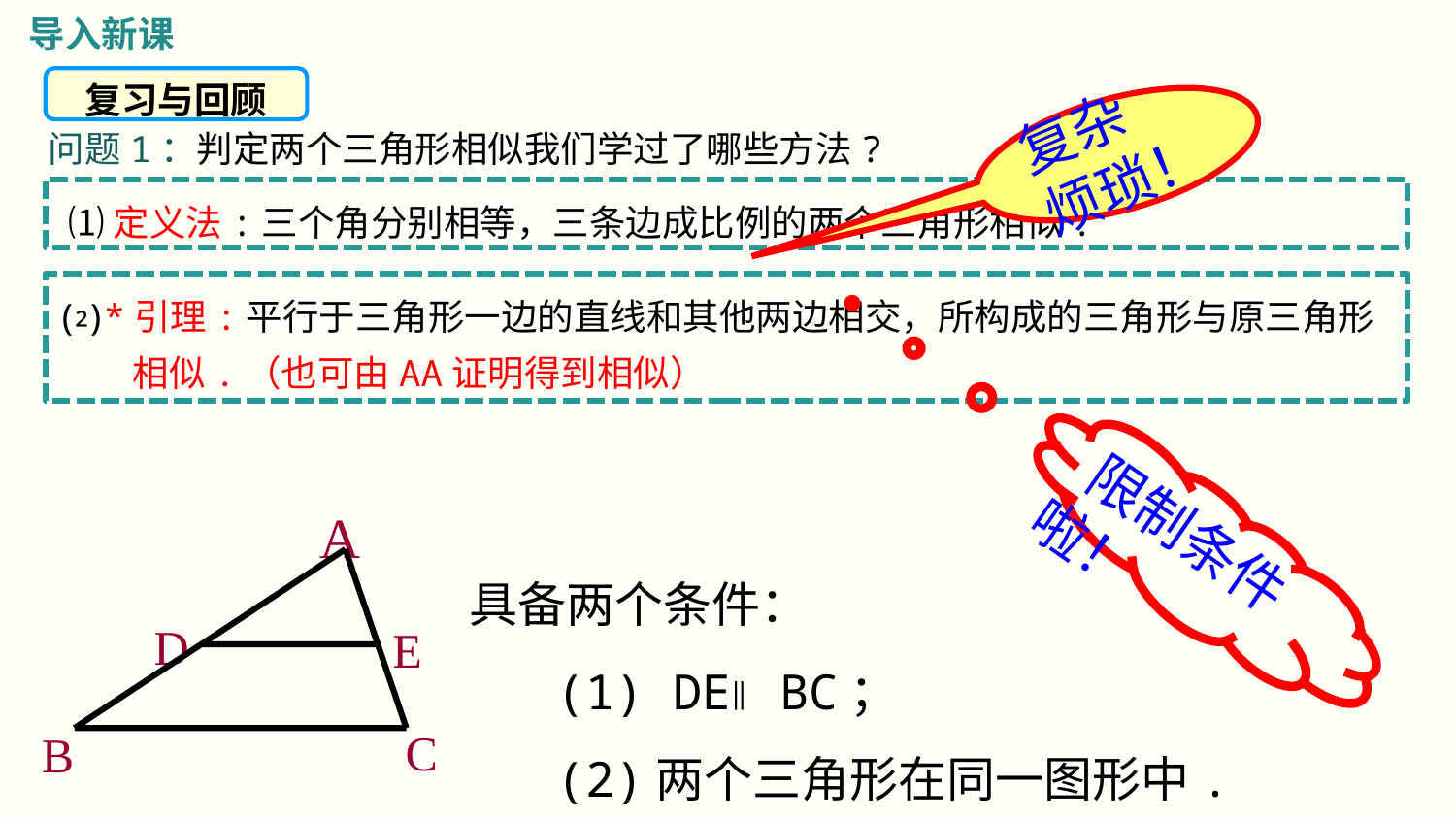

导入新课

复杂
烦琐！
复习与回顾
问题1：判定两个三角形相似我们学过了哪些方法?
 ⑴定义法:三个角分别相等，三条边成比例的两个三角形相似.
⑵*引理:平行于三角形一边的直线和其他两边相交，所构成的三角形与原三角形相似.（也可由AA证明得到相似）

 限制条件啦！

A

D
E

C
B

具备两个条件：
   (1) DE∥BC；
   (2)两个三角形在同一图形中.